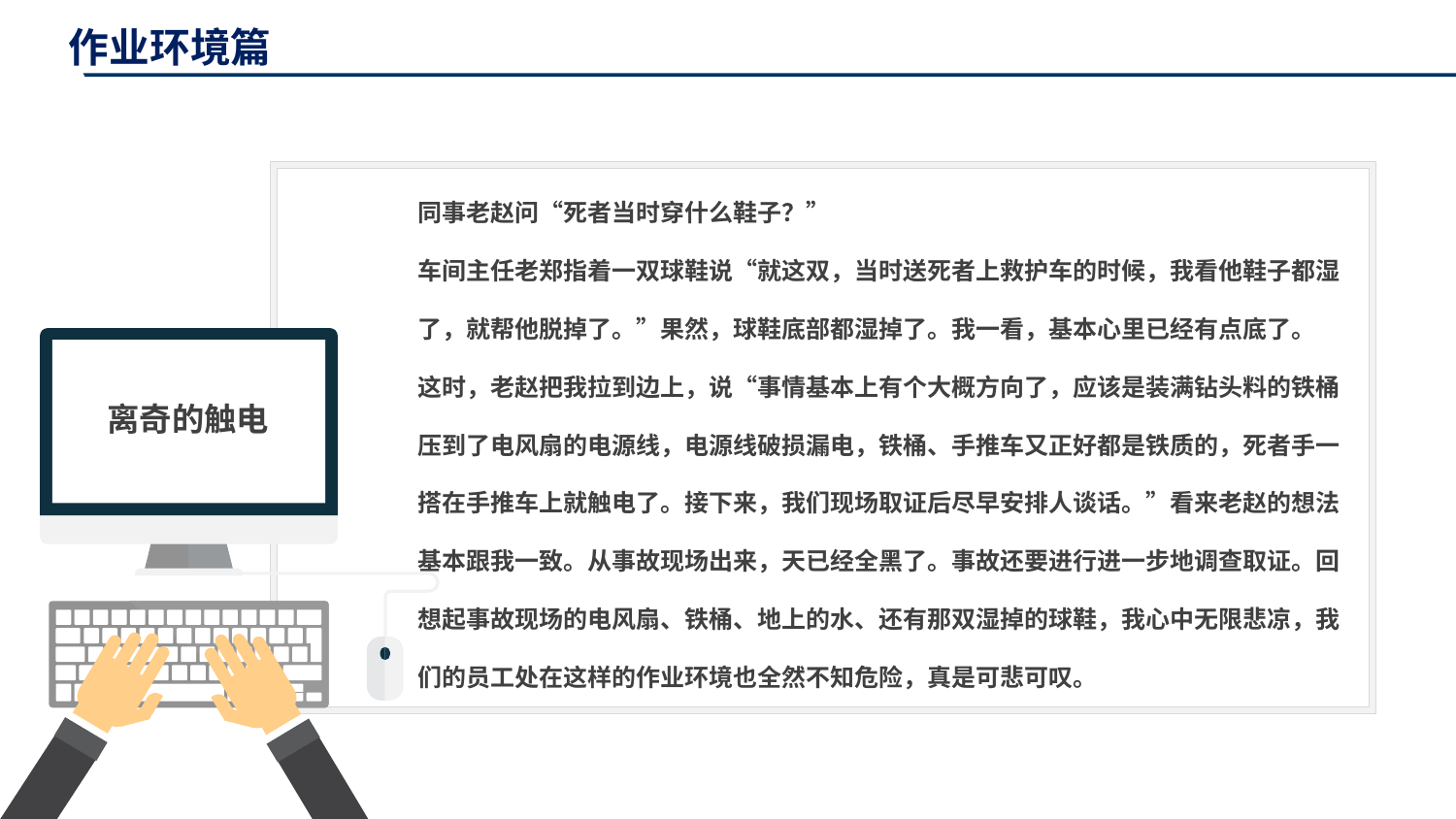

作业环境篇

同事老赵问“死者当时穿什么鞋子？”
车间主任老郑指着一双球鞋说“就这双，当时送死者上救护车的时候，我看他鞋子都湿了，就帮他脱掉了。”果然，球鞋底部都湿掉了。我一看，基本心里已经有点底了。
这时，老赵把我拉到边上，说“事情基本上有个大概方向了，应该是装满钻头料的铁桶压到了电风扇的电源线，电源线破损漏电，铁桶、手推车又正好都是铁质的，死者手一搭在手推车上就触电了。接下来，我们现场取证后尽早安排人谈话。”看来老赵的想法基本跟我一致。从事故现场出来，天已经全黑了。事故还要进行进一步地调查取证。回想起事故现场的电风扇、铁桶、地上的水、还有那双湿掉的球鞋，我心中无限悲凉，我们的员工处在这样的作业环境也全然不知危险，真是可悲可叹。

离奇的触电